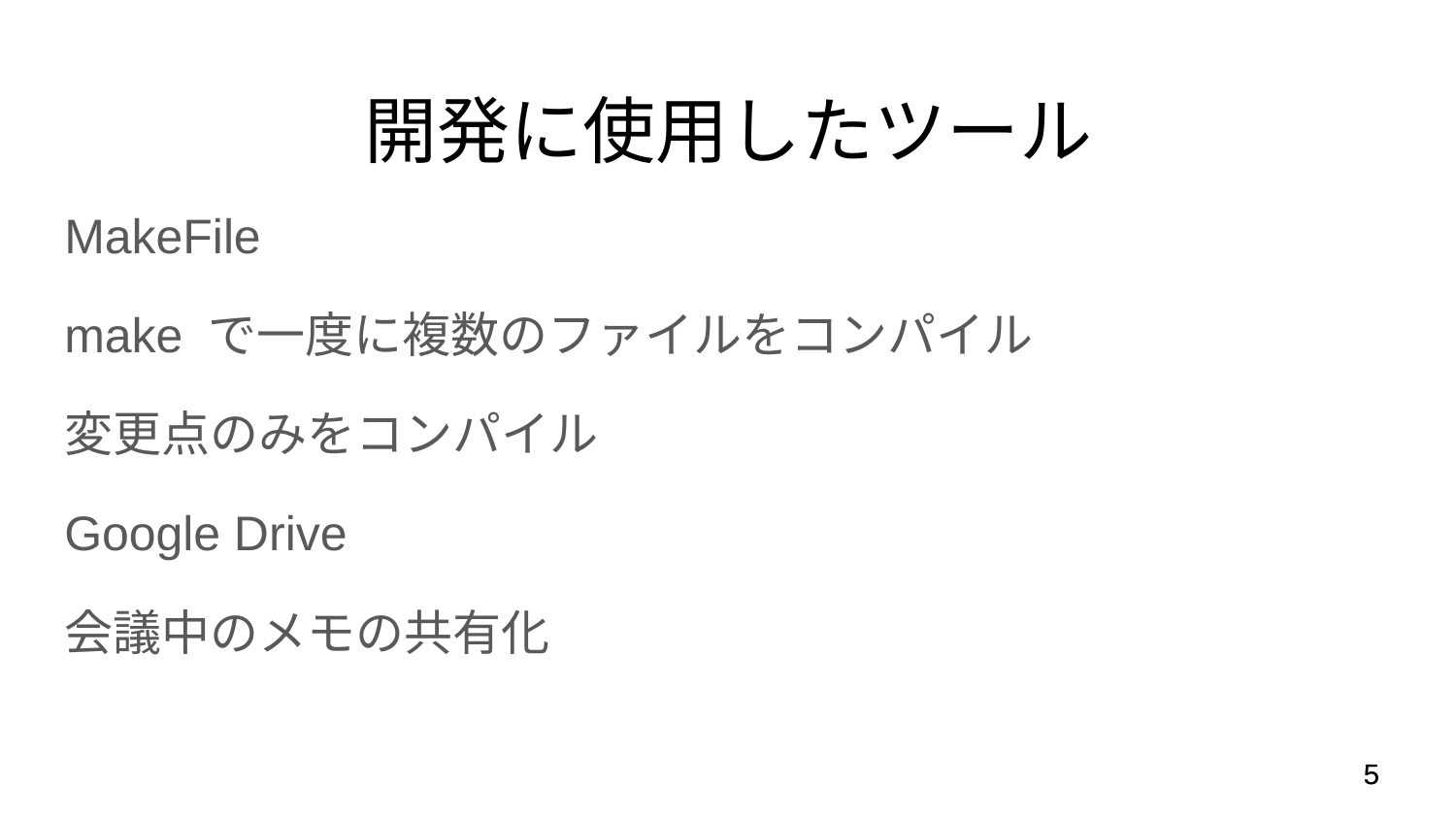

# 開発に使用したツール
MakeFile
make で一度に複数のファイルをコンパイル
変更点のみをコンパイル
Google Drive
会議中のメモの共有化

5
5